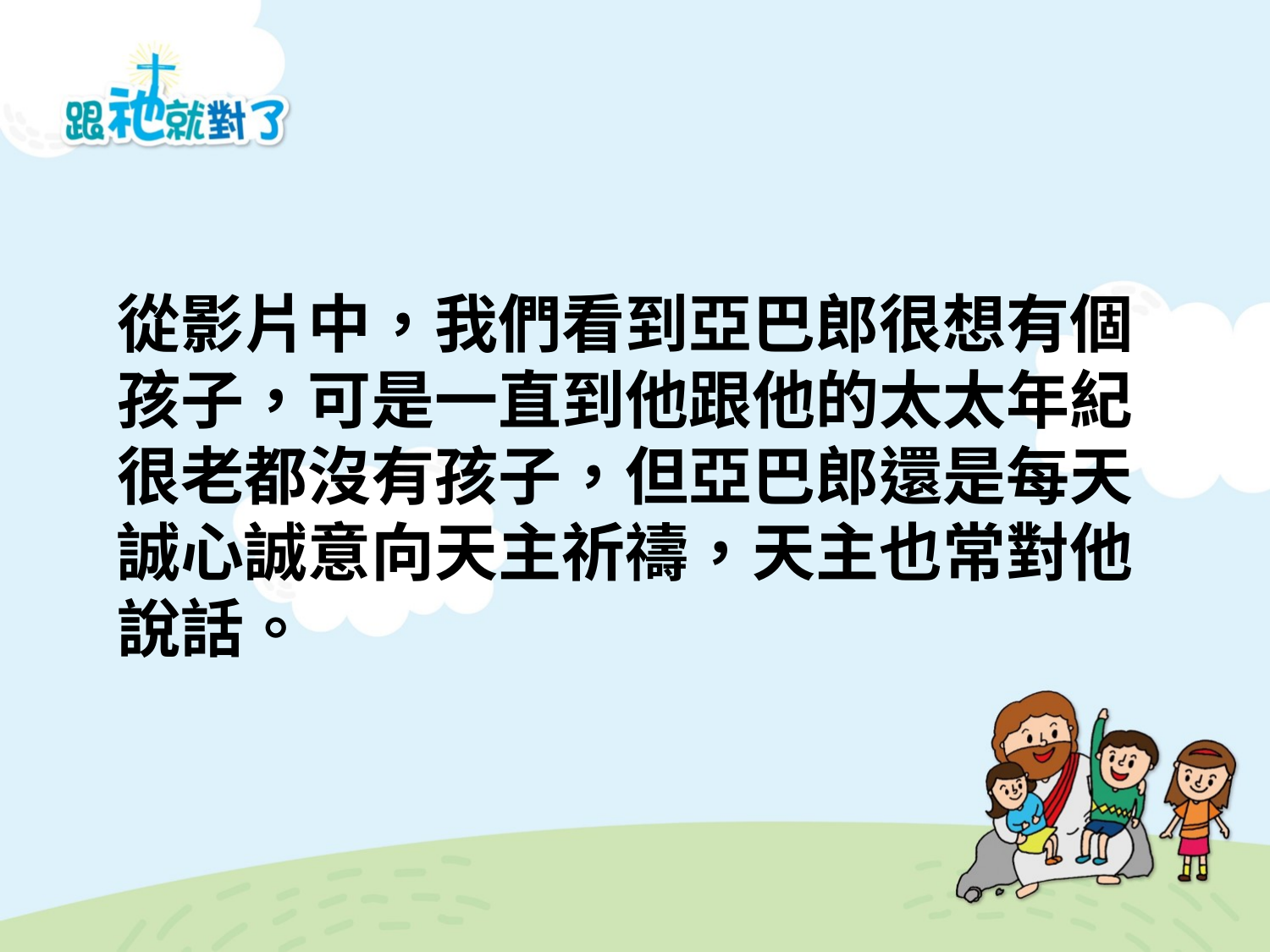

從影片中，我們看到亞巴郎很想有個孩子，可是一直到他跟他的太太年紀很老都沒有孩子，但亞巴郎還是每天誠心誠意向天主祈禱，天主也常對他說話。